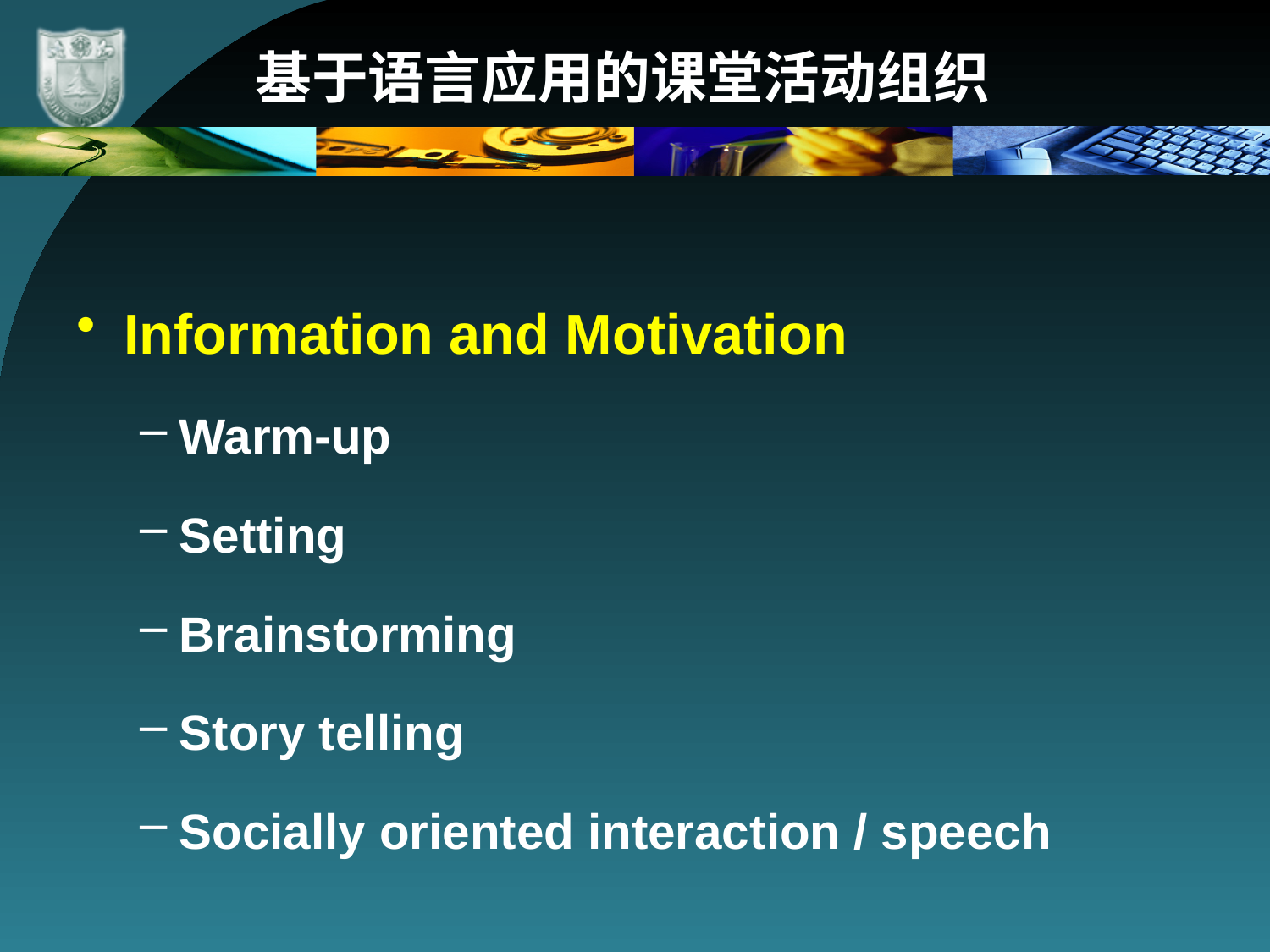

# 基于语言应用的课堂活动组织
Information and Motivation
Warm-up
Setting
Brainstorming
Story telling
Socially oriented interaction / speech